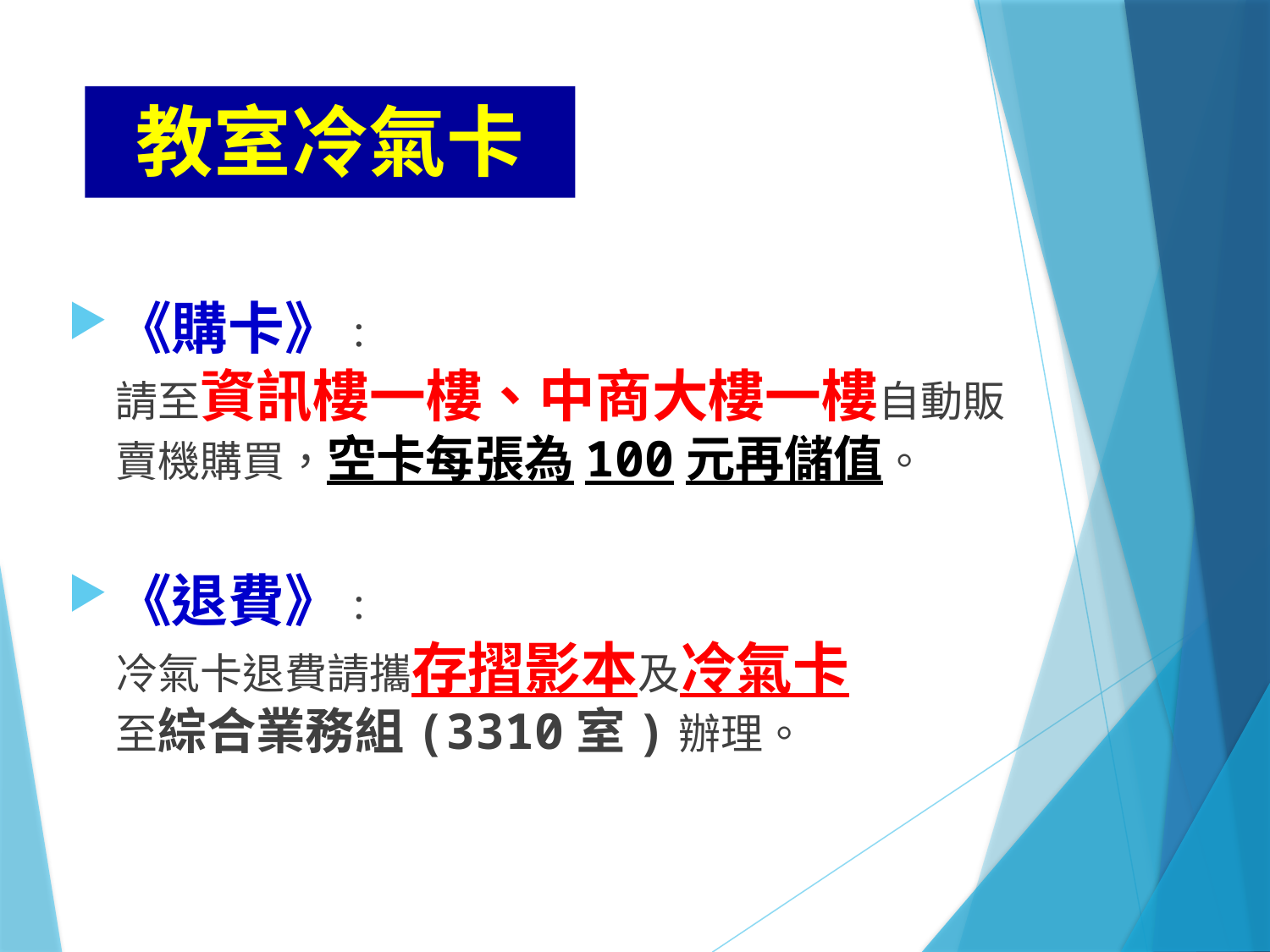

# 教室冷氣卡
《購卡》：
請至資訊樓一樓、中商大樓一樓自動販賣機購買，空卡每張為100元再儲值。

《退費》：
冷氣卡退費請攜存摺影本及冷氣卡
至綜合業務組(3310室)辦理。